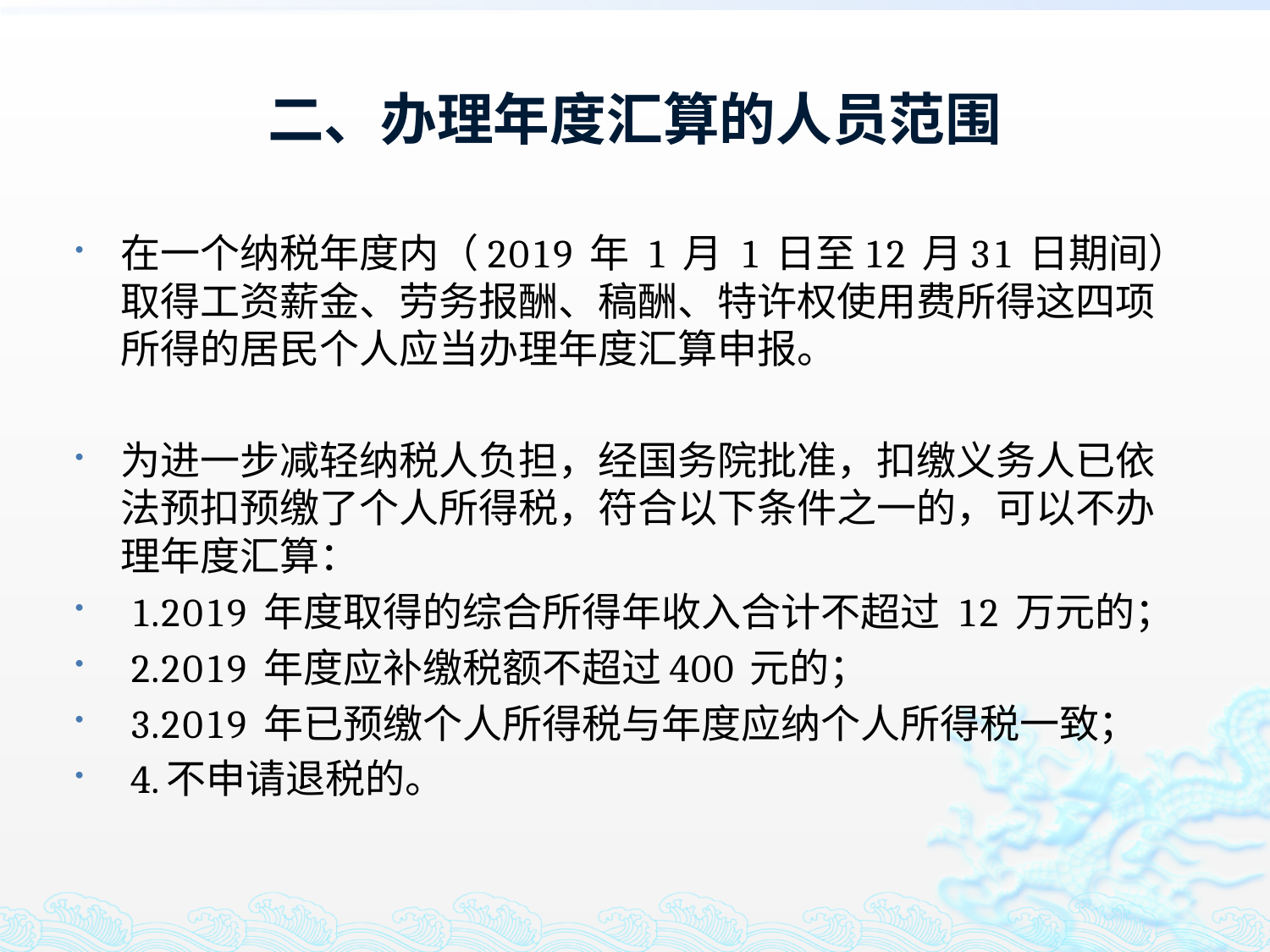

# 二、办理年度汇算的人员范围
在一个纳税年度内（2019 年 1 月 1 日至12 月31 日期间）取得工资薪金、劳务报酬、稿酬、特许权使用费所得这四项所得的居民个人应当办理年度汇算申报。

为进一步减轻纳税人负担，经国务院批准，扣缴义务人已依法预扣预缴了个人所得税，符合以下条件之一的，可以不办理年度汇算：
 1.2019 年度取得的综合所得年收入合计不超过 12 万元的；
 2.2019 年度应补缴税额不超过400 元的；
 3.2019 年已预缴个人所得税与年度应纳个人所得税一致；
 4.不申请退税的。